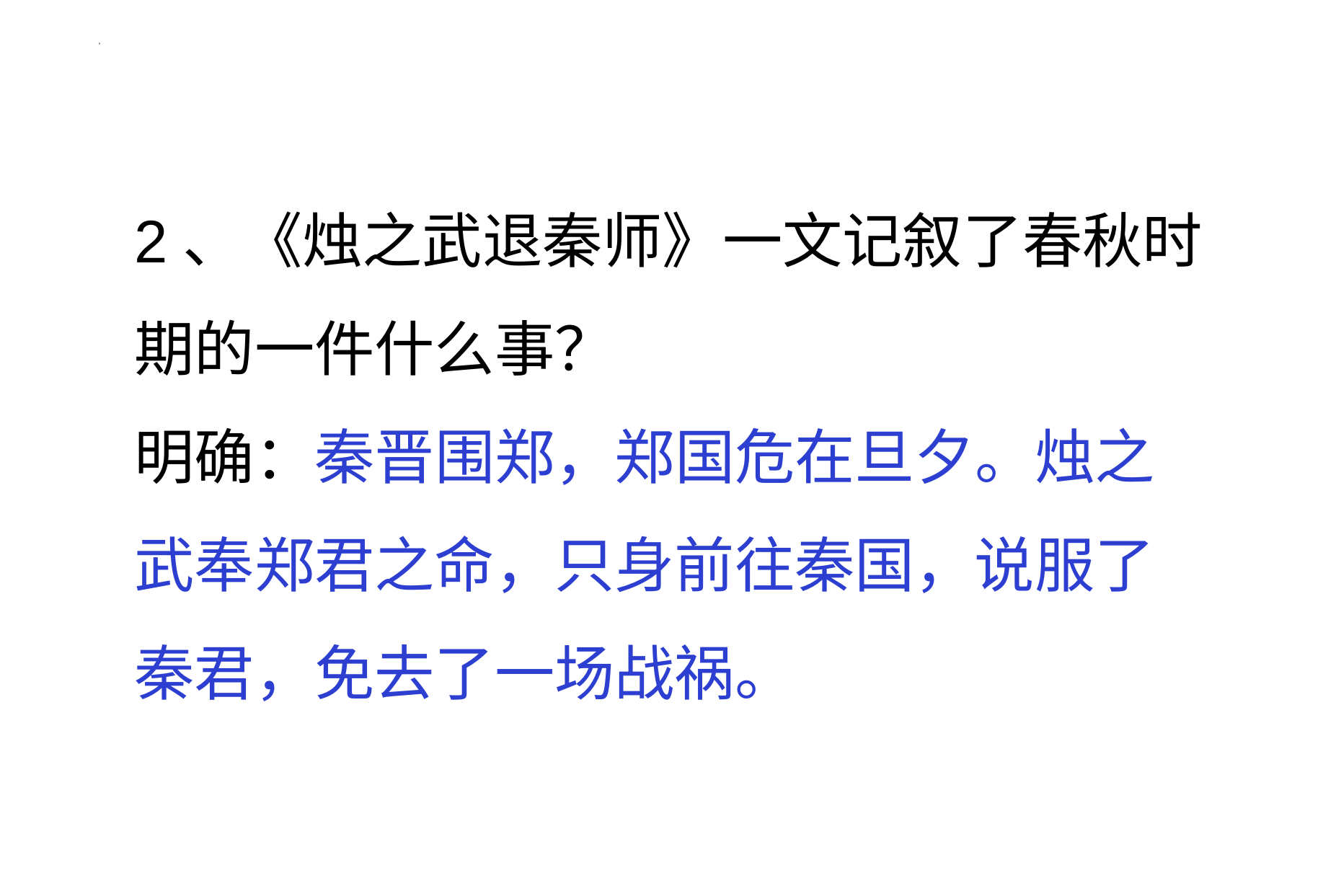

2、《烛之武退秦师》一文记叙了春秋时期的一件什么事？
明确：秦晋围郑，郑国危在旦夕。烛之武奉郑君之命，只身前往秦国，说服了秦君，免去了一场战祸。